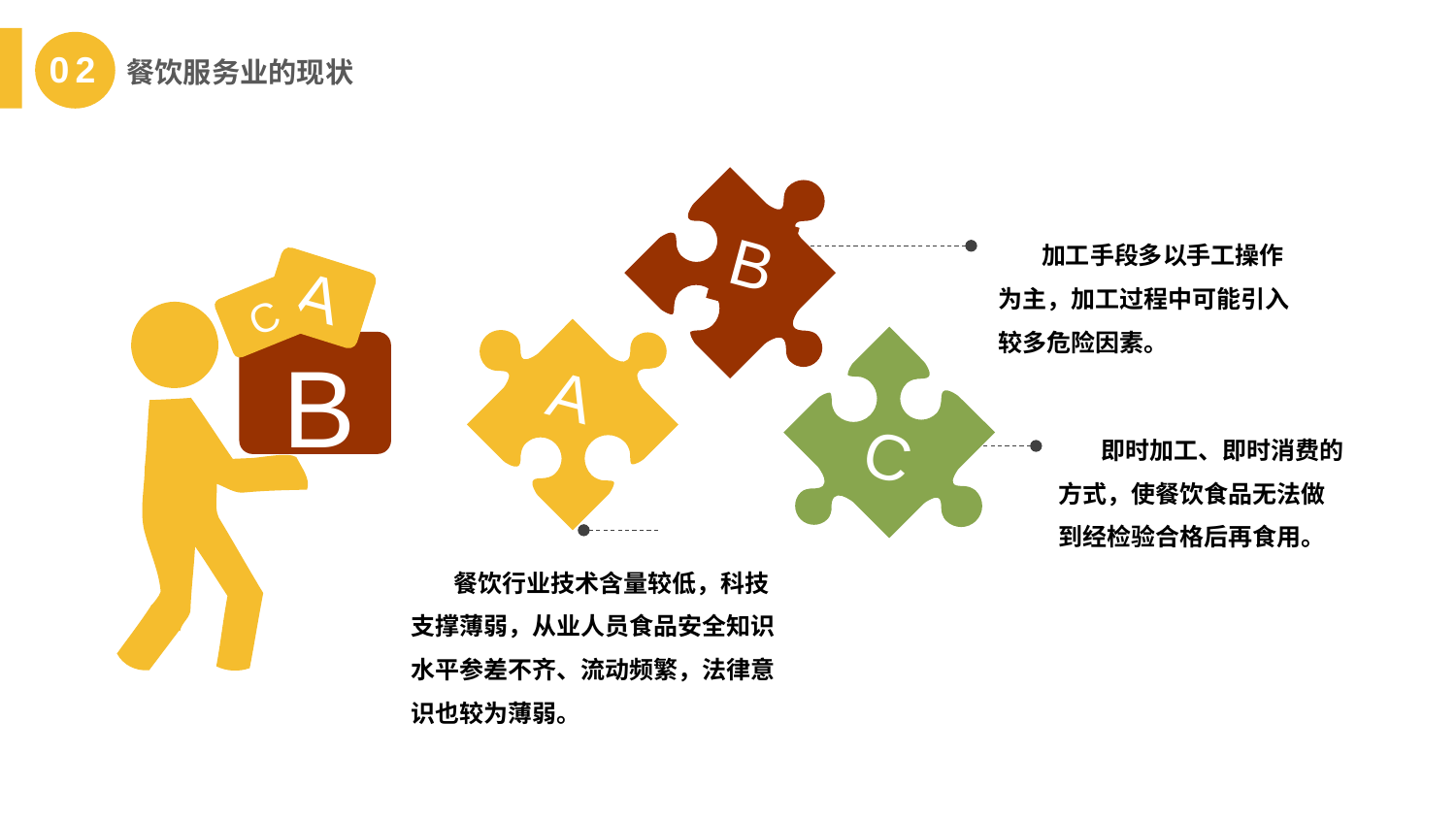

02 餐饮服务业的现状

B
       加工手段多以手工操作为主，加工过程中可能引入较多危险因素。

A

C

B

A

C
       即时加工、即时消费的方式，使餐饮食品无法做到经检验合格后再食用。

       餐饮行业技术含量较低，科技支撑薄弱，从业人员食品安全知识水平参差不齐、流动频繁，法律意识也较为薄弱。